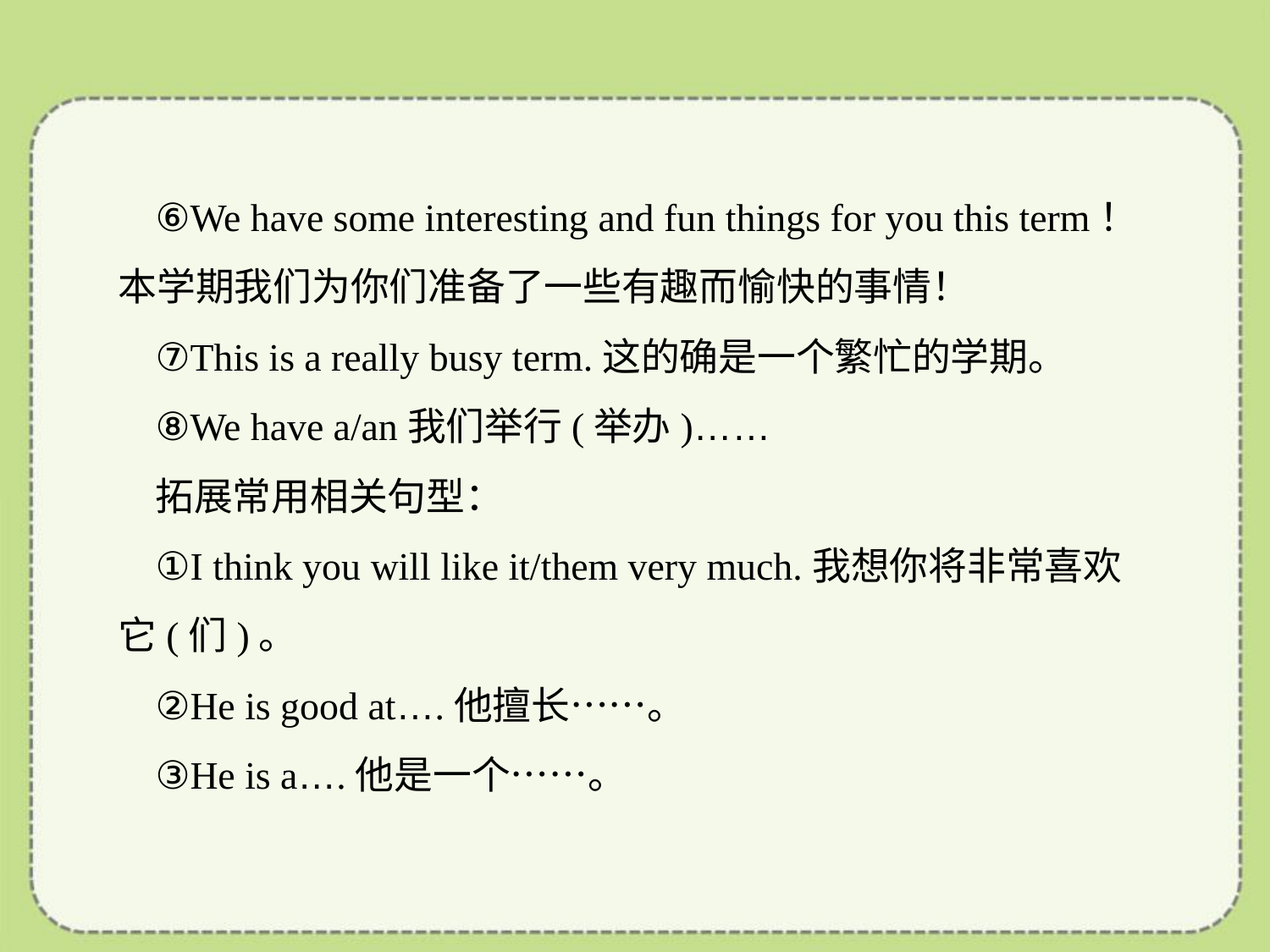

⑥We have some interesting and fun things for you this term！本学期我们为你们准备了一些有趣而愉快的事情！
⑦This is a really busy term.这的确是一个繁忙的学期。
⑧We have a/an我们举行(举办)……
拓展常用相关句型：
①I think you will like it/them very much.我想你将非常喜欢它(们)。
②He is good at….他擅长……。
③He is a….他是一个……。